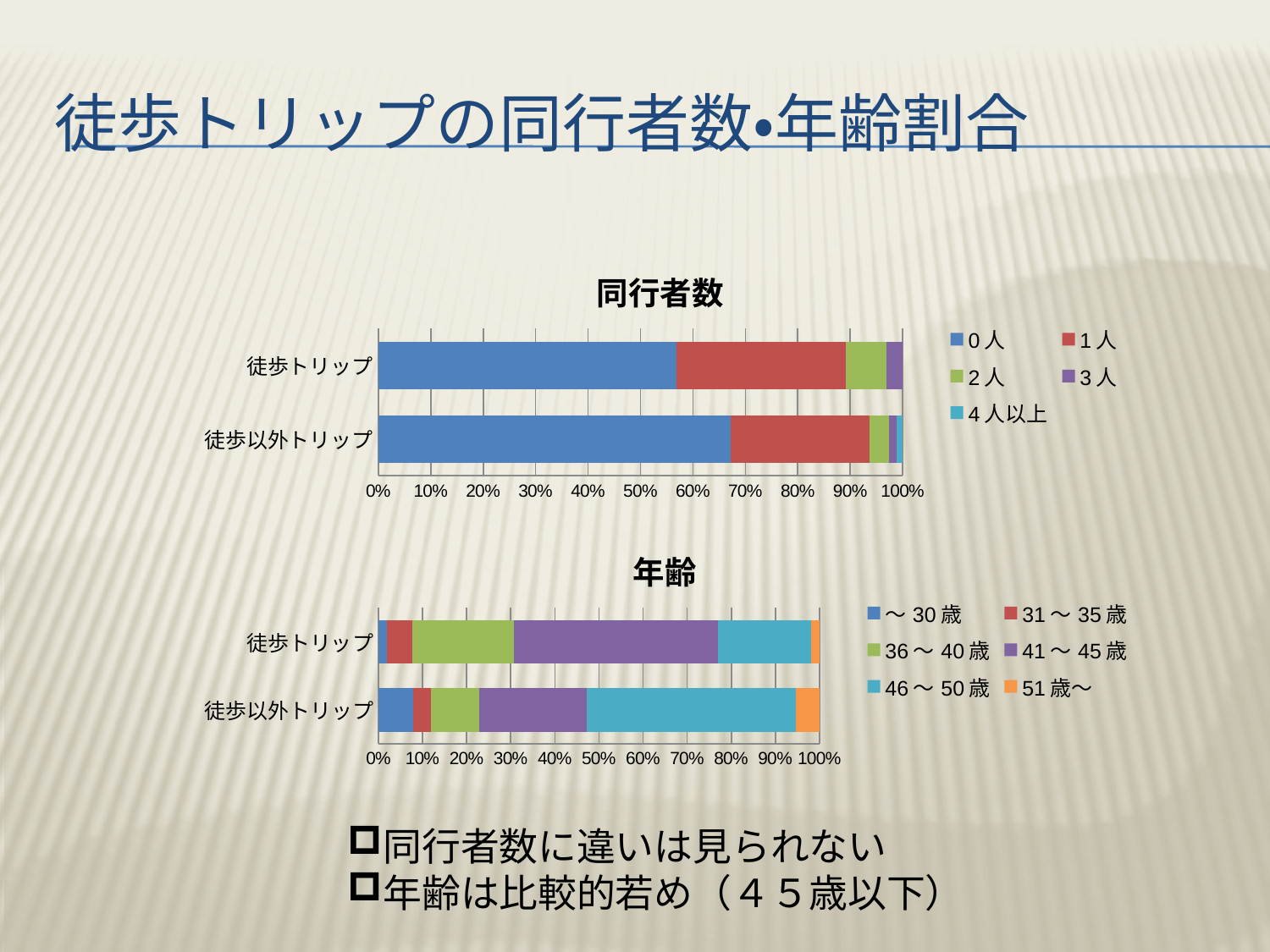

# 徒歩トリップの同行者数・年齢割合

### Chart: 同行者数

| Category | 0人 | 1人 | 2人 | 3人 | 4人以上 |
|---|---|---|---|---|---|
| 徒歩以外トリップ | 182.0 | 72.0 | 10.0 | 4.0 | 3.0 |
| 徒歩トリップ | 37.0 | 21.0 | 5.0 | 2.0 | None |

### Chart: 年齢

| Category | ～30歳 | 31～35歳 | 36～40歳 | 41～45歳 | 46～50歳 | 51歳～ |
|---|---|---|---|---|---|---|
| 徒歩以外トリップ | 13.0 | 7.0 | 18.0 | 41.0 | 79.0 | 9.0 |
| 徒歩トリップ | 1.0 | 3.0 | 12.0 | 24.0 | 11.0 | 1.0 |
同行者数に違いは見られない
年齢は比較的若め（４５歳以下）